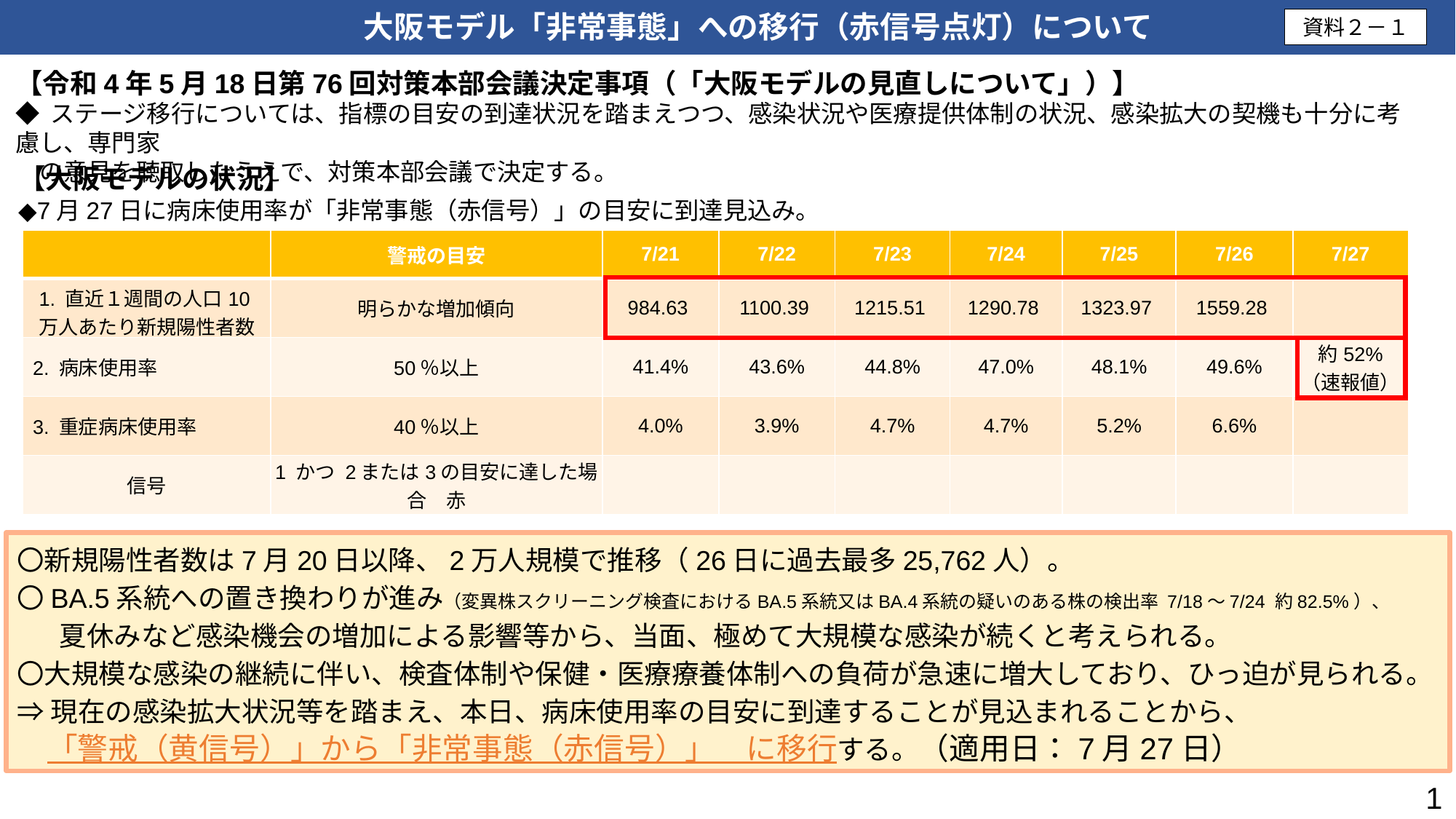

大阪モデル「非常事態」への移行（赤信号点灯）について
資料２－１
【令和4年5月18日第76回対策本部会議決定事項（「大阪モデルの見直しについて」）】
◆ ステージ移行については、指標の目安の到達状況を踏まえつつ、感染状況や医療提供体制の状況、感染拡大の契機も十分に考慮し、専門家
　の意見を聴取したうえで、対策本部会議で決定する。
【大阪モデルの状況】
◆7月27日に病床使用率が「非常事態（赤信号）」の目安に到達見込み。
|  | 警戒の目安 | 7/21 | 7/22 | 7/23 | 7/24 | 7/25 | 7/26 | 7/27 |
| --- | --- | --- | --- | --- | --- | --- | --- | --- |
| 1. 直近１週間の人口10万人あたり新規陽性者数 | 明らかな増加傾向 | 984.63 | 1100.39 | 1215.51 | 1290.78 | 1323.97 | 1559.28 |  |
| 2. 病床使用率 | 50％以上 | 41.4% | 43.6% | 44.8% | 47.0% | 48.1% | 49.6% | 約52% （速報値） |
| 3. 重症病床使用率 | 40％以上 | 4.0% | 3.9% | 4.7% | 4.7% | 5.2% | 6.6% |  |
| 信号 | 1 かつ 2または3の目安に達した場合　赤 |  |  |  |  |  |  |  |

〇新規陽性者数は7月20日以降、2万人規模で推移（26日に過去最多25,762人）。
〇BA.5系統への置き換わりが進み（変異株スクリーニング検査におけるBA.5系統又はBA.4系統の疑いのある株の検出率 7/18～7/24 約82.5%）、
　　夏休みなど感染機会の増加による影響等から、当面、極めて大規模な感染が続くと考えられる。
〇大規模な感染の継続に伴い、検査体制や保健・医療療養体制への負荷が急速に増大しており、ひっ迫が見られる。
⇒現在の感染拡大状況等を踏まえ、本日、病床使用率の目安に到達することが見込まれることから、
　「警戒（黄信号）」から「非常事態（赤信号）」　に移行する。（適用日：7月27日）
1